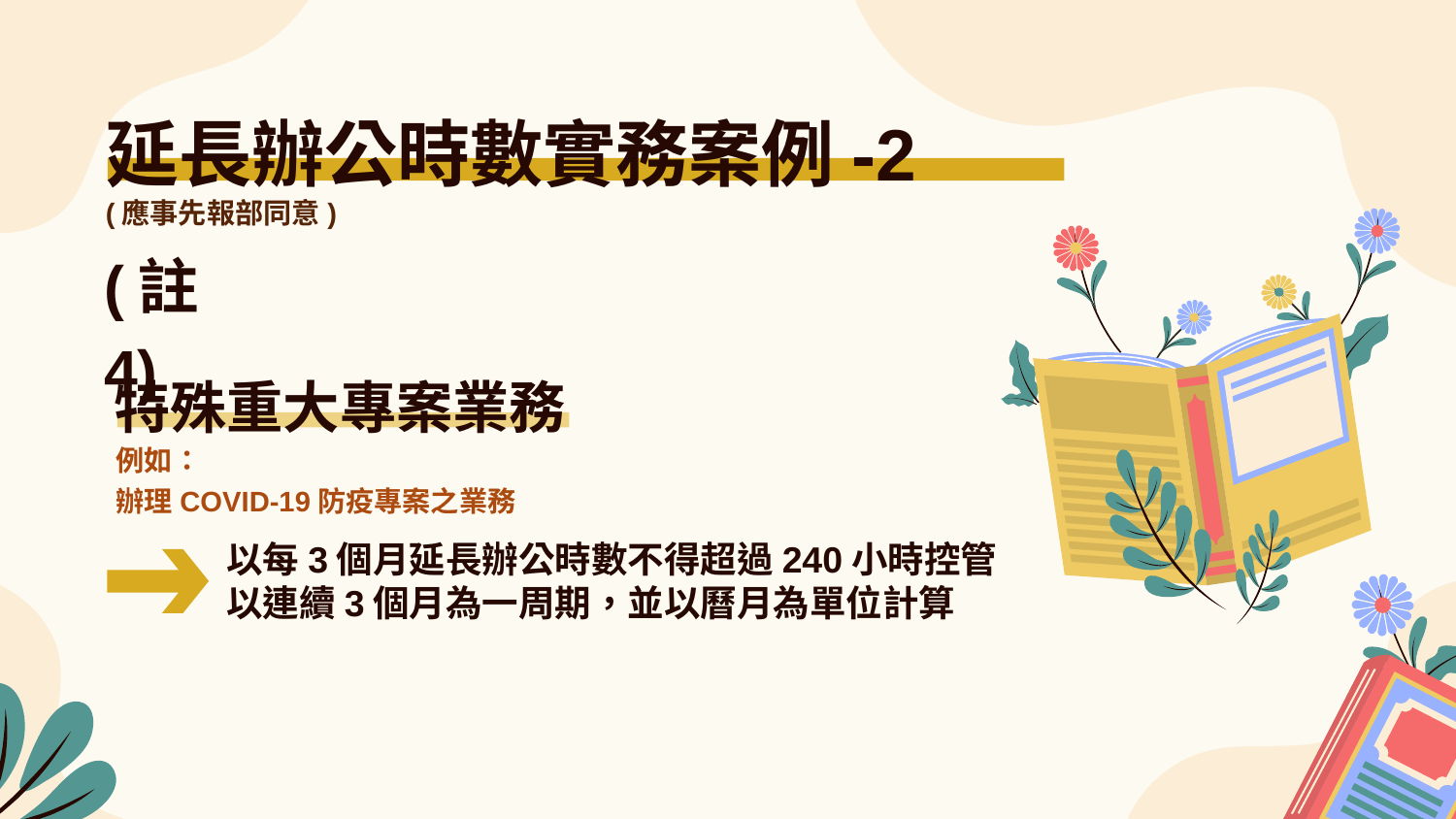

# 延長辦公時數實務案例-2

(應事先報部同意)

(註4)

特殊重大專案業務

例如：
辦理COVID-19防疫專案之業務

以每3個月延長辦公時數不得超過240小時控管
以連續3個月為一周期，並以曆月為單位計算